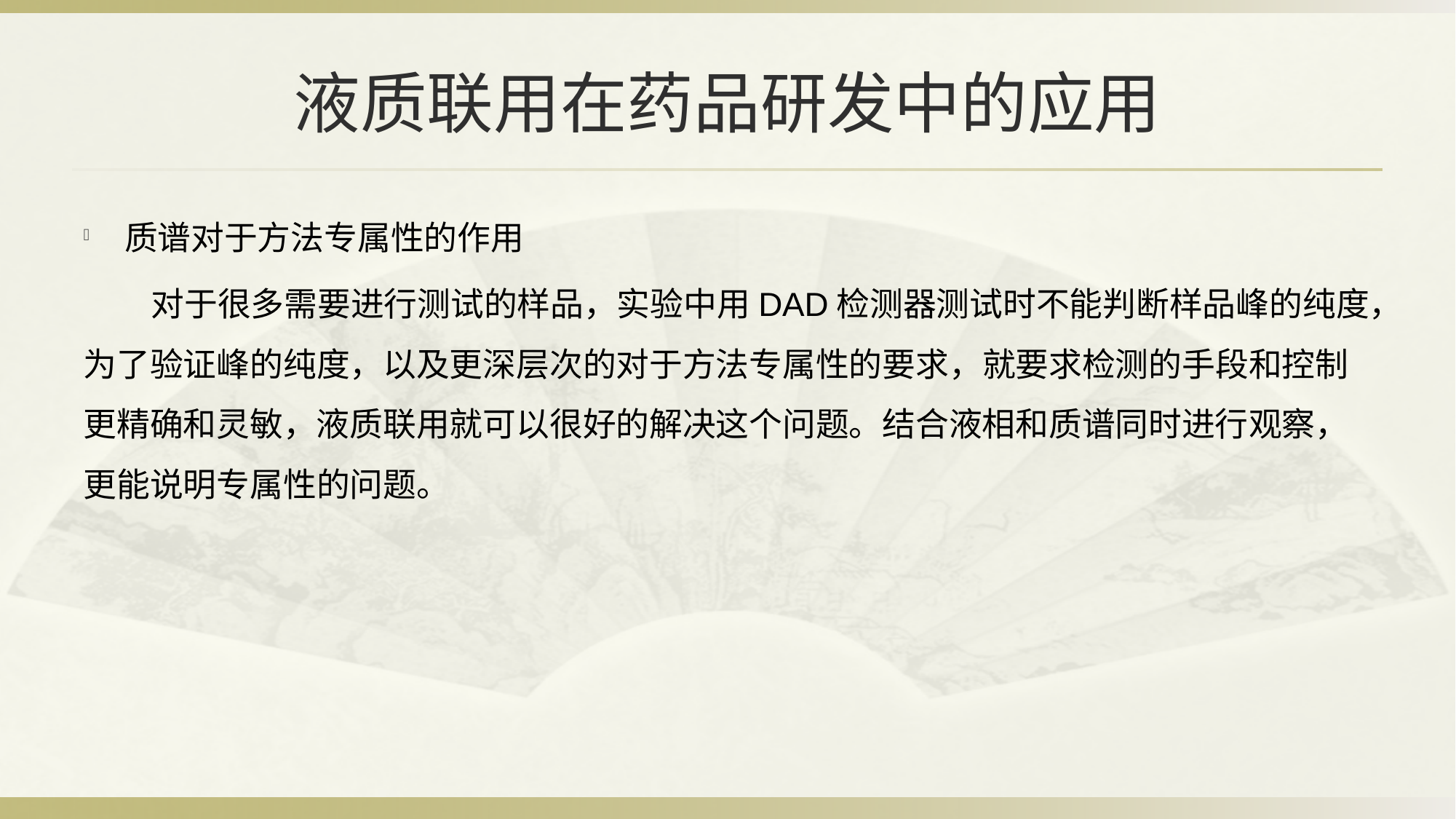

# 液质联用在药品研发中的应用
质谱对于方法专属性的作用
        对于很多需要进行测试的样品，实验中用DAD检测器测试时不能判断样品峰的纯度，为了验证峰的纯度，以及更深层次的对于方法专属性的要求，就要求检测的手段和控制更精确和灵敏，液质联用就可以很好的解决这个问题。结合液相和质谱同时进行观察，更能说明专属性的问题。